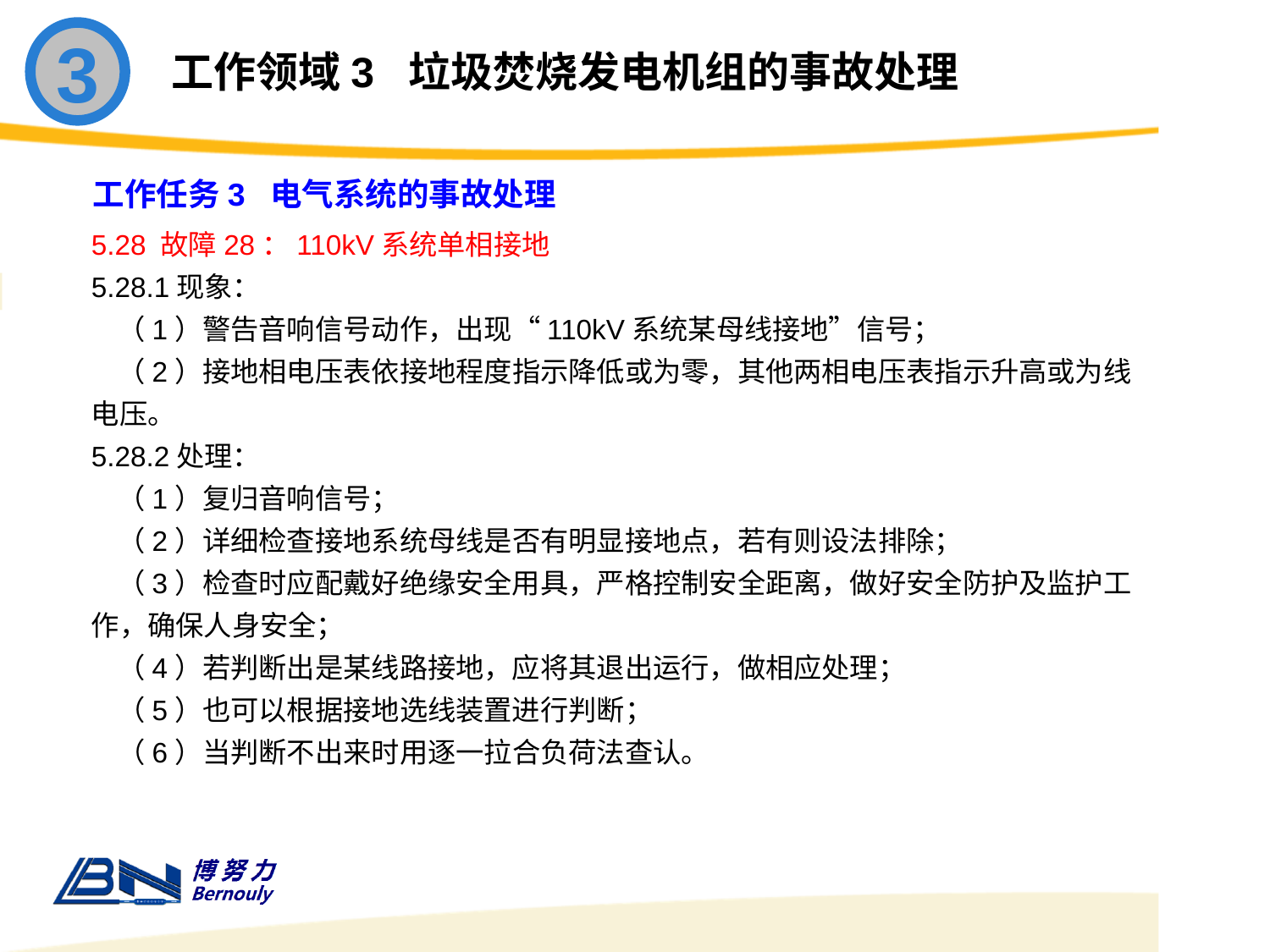

3
工作领域3  垃圾焚烧发电机组的事故处理
工作任务3  电气系统的事故处理
5.28 故障28：110kV系统单相接地
5.28.1现象：
   （1）警告音响信号动作，出现“110kV系统某母线接地”信号；
   （2）接地相电压表依接地程度指示降低或为零，其他两相电压表指示升高或为线电压。
5.28.2处理：
   （1）复归音响信号；
   （2）详细检查接地系统母线是否有明显接地点，若有则设法排除；
   （3）检查时应配戴好绝缘安全用具，严格控制安全距离，做好安全防护及监护工作，确保人身安全；
   （4）若判断出是某线路接地，应将其退出运行，做相应处理；
   （5）也可以根据接地选线装置进行判断；
   （6）当判断不出来时用逐一拉合负荷法查认。